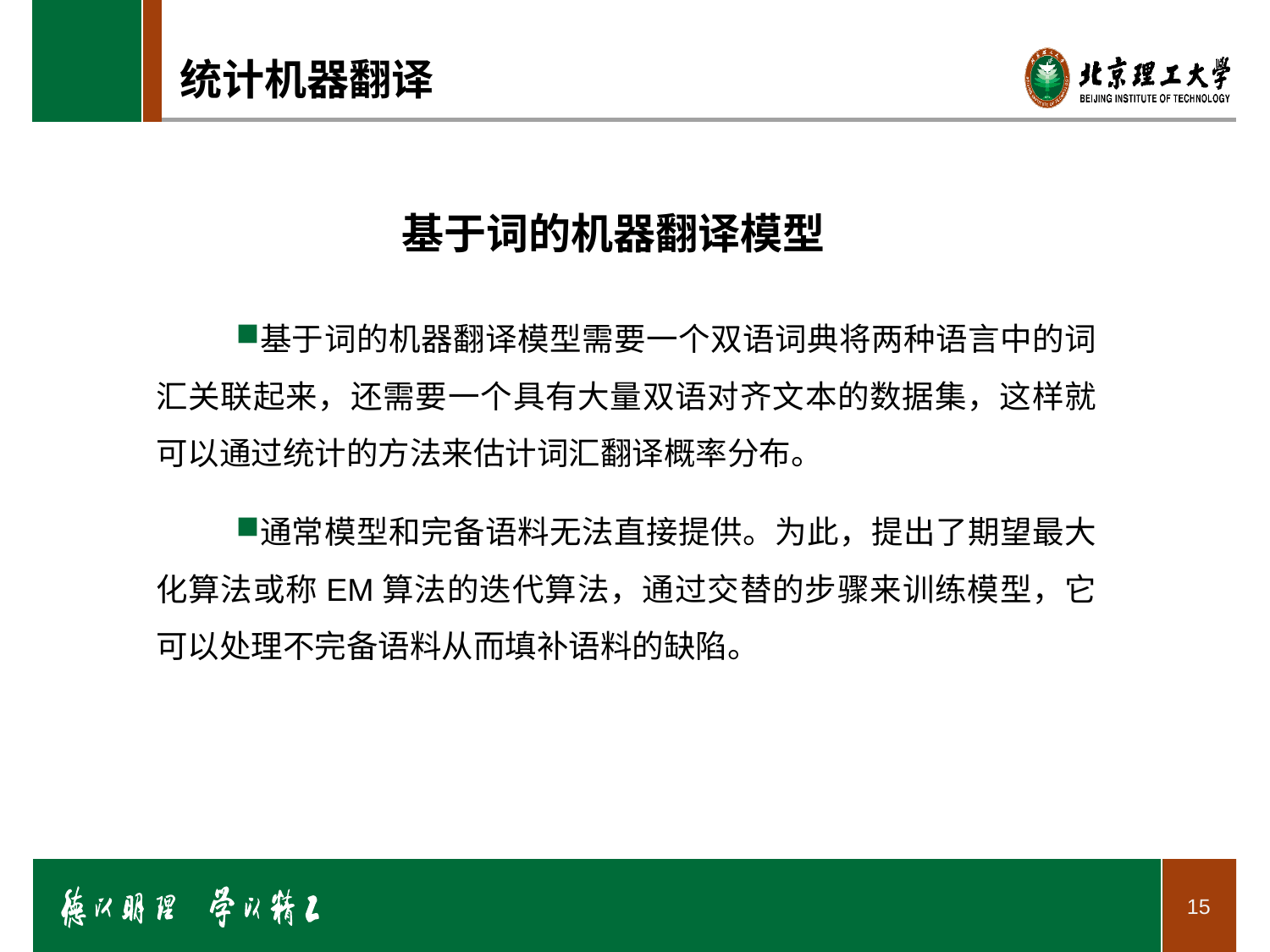

# 统计机器翻译
1
基于词的机器翻译模型
基于词的机器翻译模型需要一个双语词典将两种语言中的词汇关联起来，还需要一个具有大量双语对齐文本的数据集，这样就可以通过统计的方法来估计词汇翻译概率分布。
通常模型和完备语料无法直接提供。为此，提出了期望最大化算法或称EM算法的迭代算法，通过交替的步骤来训练模型，它可以处理不完备语料从而填补语料的缺陷。